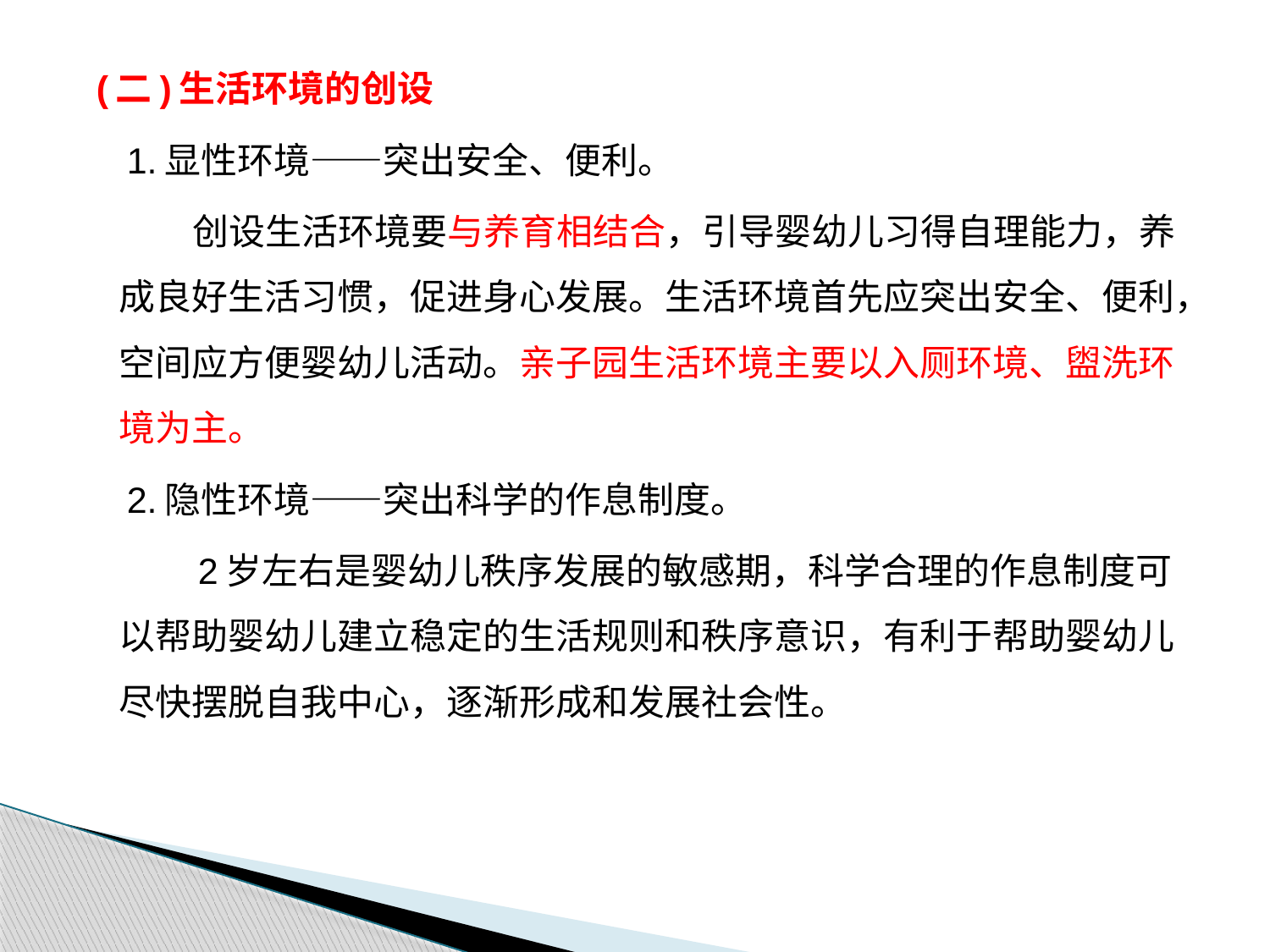

(二)生活环境的创设
    1.显性环境——突出安全、便利。
            创设生活环境要与养育相结合，引导婴幼儿习得自理能力，养成良好生活习惯，促进身心发展。生活环境首先应突出安全、便利，空间应方便婴幼儿活动。亲子园生活环境主要以入厕环境、盥洗环境为主。
    2.隐性环境——突出科学的作息制度。
           2岁左右是婴幼儿秩序发展的敏感期，科学合理的作息制度可以帮助婴幼儿建立稳定的生活规则和秩序意识，有利于帮助婴幼儿尽快摆脱自我中心，逐渐形成和发展社会性。